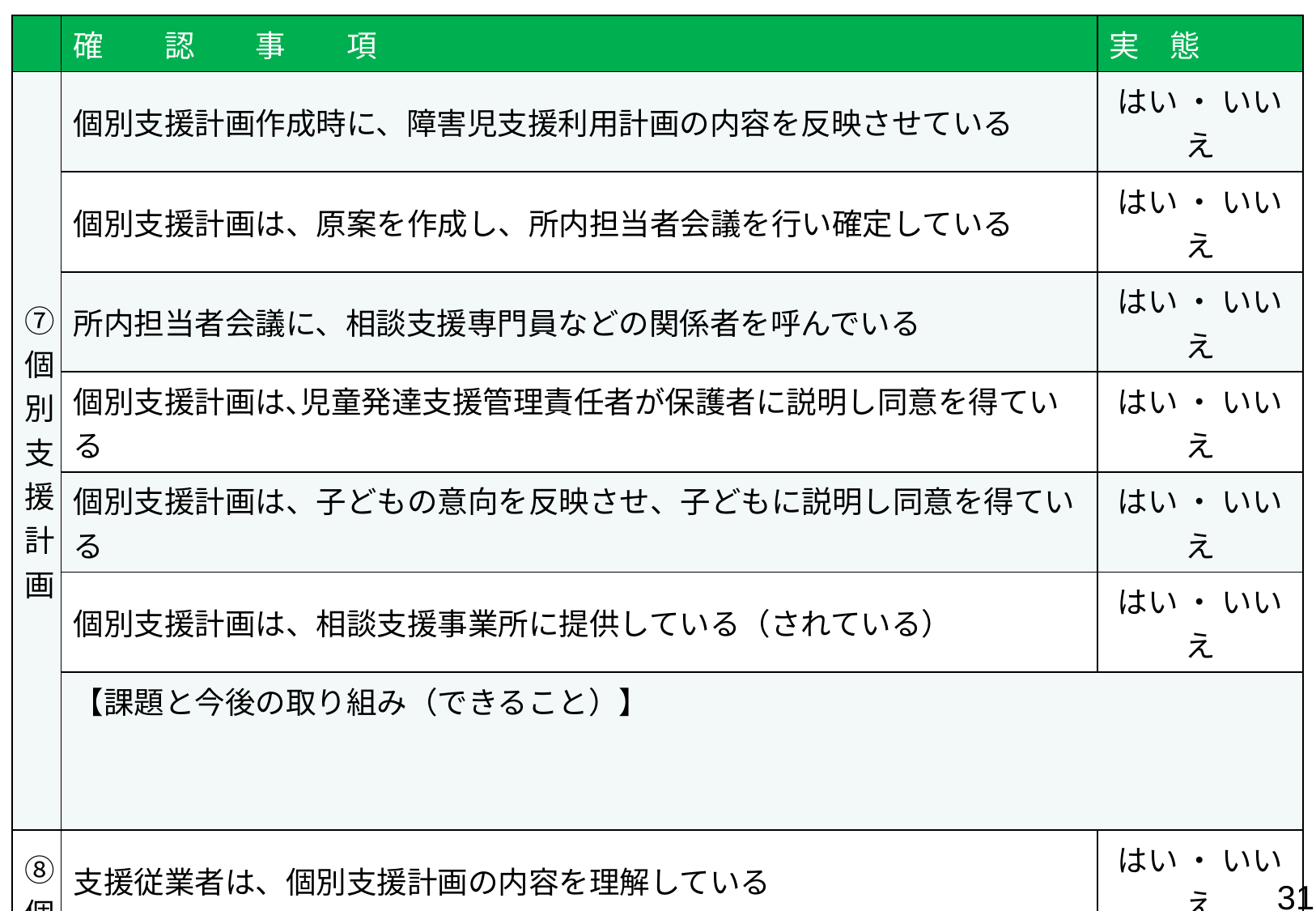

|  | 確　　認　　事　　項 | 実　態 |
| --- | --- | --- |
| ⑦個別支援計画 | 個別支援計画作成時に、障害児支援利用計画の内容を反映させている | はい ・ いいえ |
|  | 個別支援計画は、原案を作成し、所内担当者会議を行い確定している | はい ・ いいえ |
|  | 所内担当者会議に、相談支援専門員などの関係者を呼んでいる | はい ・ いいえ |
|  | 個別支援計画は､児童発達支援管理責任者が保護者に説明し同意を得ている | はい ・ いいえ |
|  | 個別支援計画は、子どもの意向を反映させ、子どもに説明し同意を得ている | はい ・ いいえ |
|  | 個別支援計画は、相談支援事業所に提供している（されている） | はい ・ いいえ |
|  | 【課題と今後の取り組み（できること）】 |  |
| ⑧個別支援計画と日々支援 | 支援従業者は、個別支援計画の内容を理解している | はい ・ いいえ |
|  | 日々の支援（プログラムを含む）には、個別支援計画の内容を反映させている | はい ・ いいえ |
|  | 児童発達支援管理責任者は、支援の状況を確認し、内容をマネジメントしている | はい ・ いいえ |
|  | 支援提供中に、利用状況や家族の意向等に変更があった場合には、相互に連絡を取り合い、情報共有をしている（定期的な共有も含む） | はい ・ いいえ |
|  | 【課題と今後の取り組み（できること）】 |  |
31